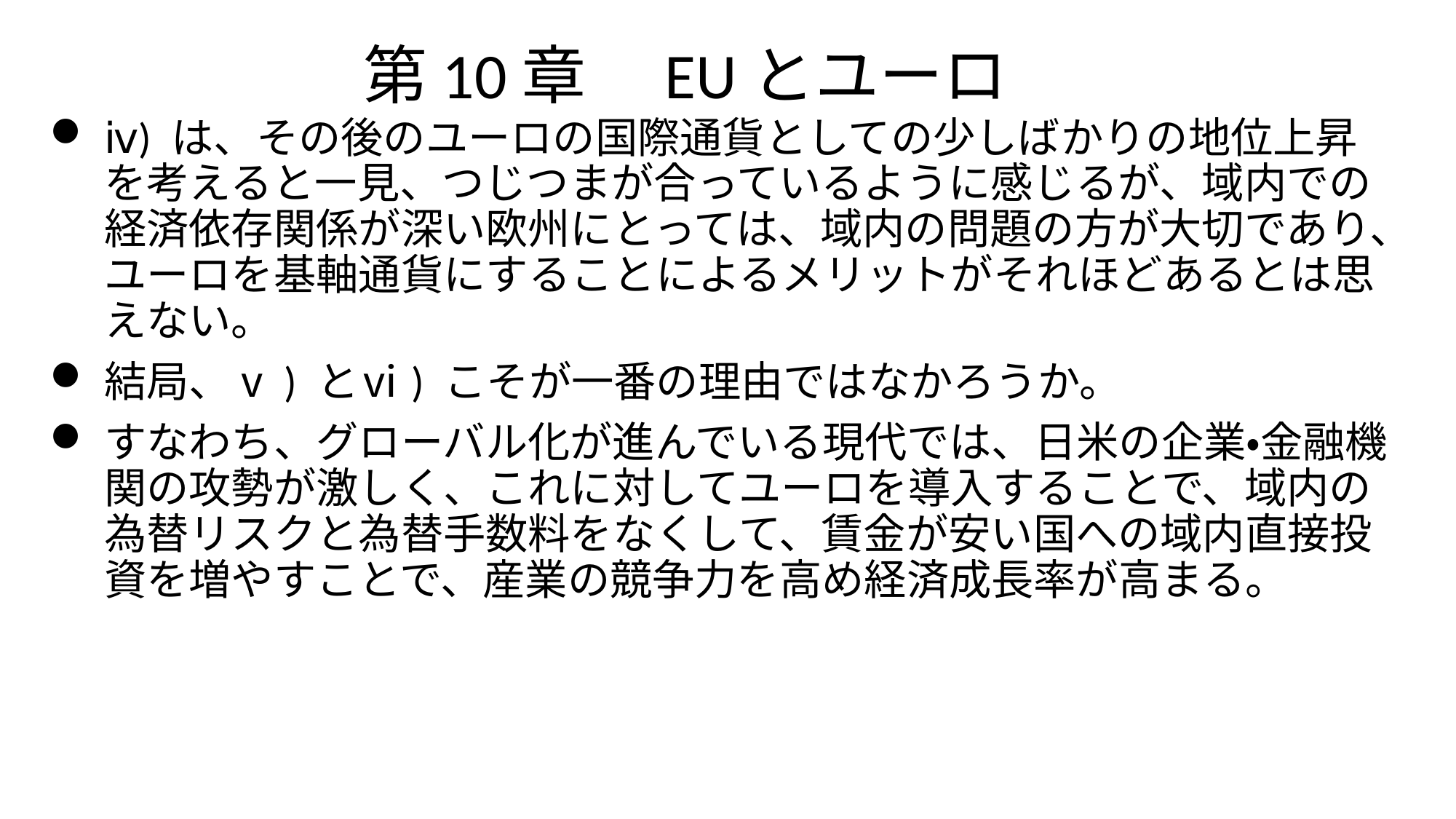

# 第10章　EUとユーロ
ⅳ) は、その後のユーロの国際通貨としての少しばかりの地位上昇を考えると一見、つじつまが合っているように感じるが、域内での経済依存関係が深い欧州にとっては、域内の問題の方が大切であり、ユーロを基軸通貨にすることによるメリットがそれほどあるとは思えない。
結局、ⅴ) とⅵ) こそが一番の理由ではなかろうか。
すなわち、グローバル化が進んでいる現代では、日米の企業・金融機関の攻勢が激しく、これに対してユーロを導入することで、域内の為替リスクと為替手数料をなくして、賃金が安い国への域内直接投資を増やすことで、産業の競争力を高め経済成長率が高まる。